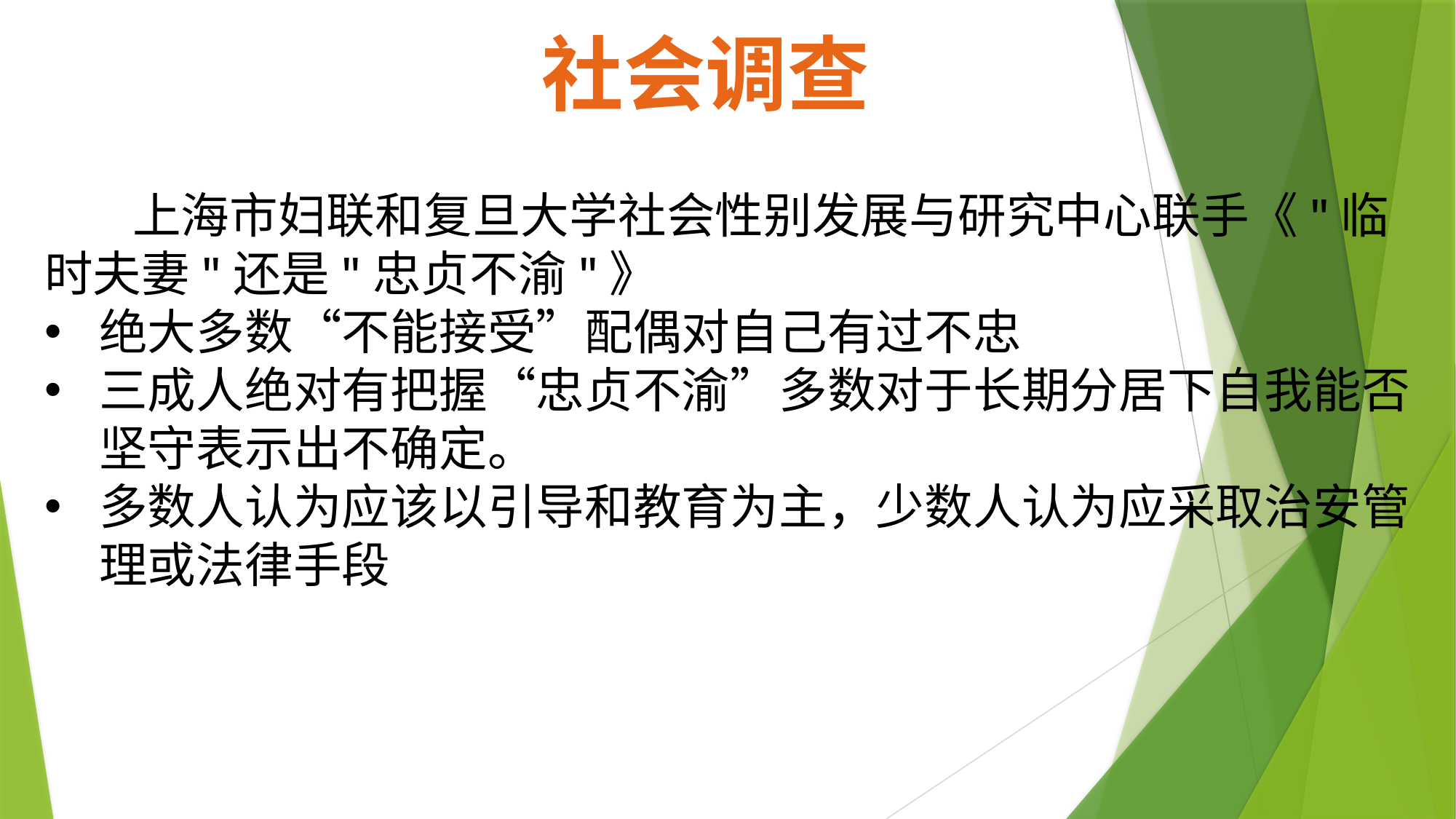

社会调查
       上海市妇联和复旦大学社会性别发展与研究中心联手《"临时夫妻"还是"忠贞不渝"》
绝大多数“不能接受”配偶对自己有过不忠
三成人绝对有把握“忠贞不渝”多数对于长期分居下自我能否坚守表示出不确定。
多数人认为应该以引导和教育为主，少数人认为应采取治安管理或法律手段